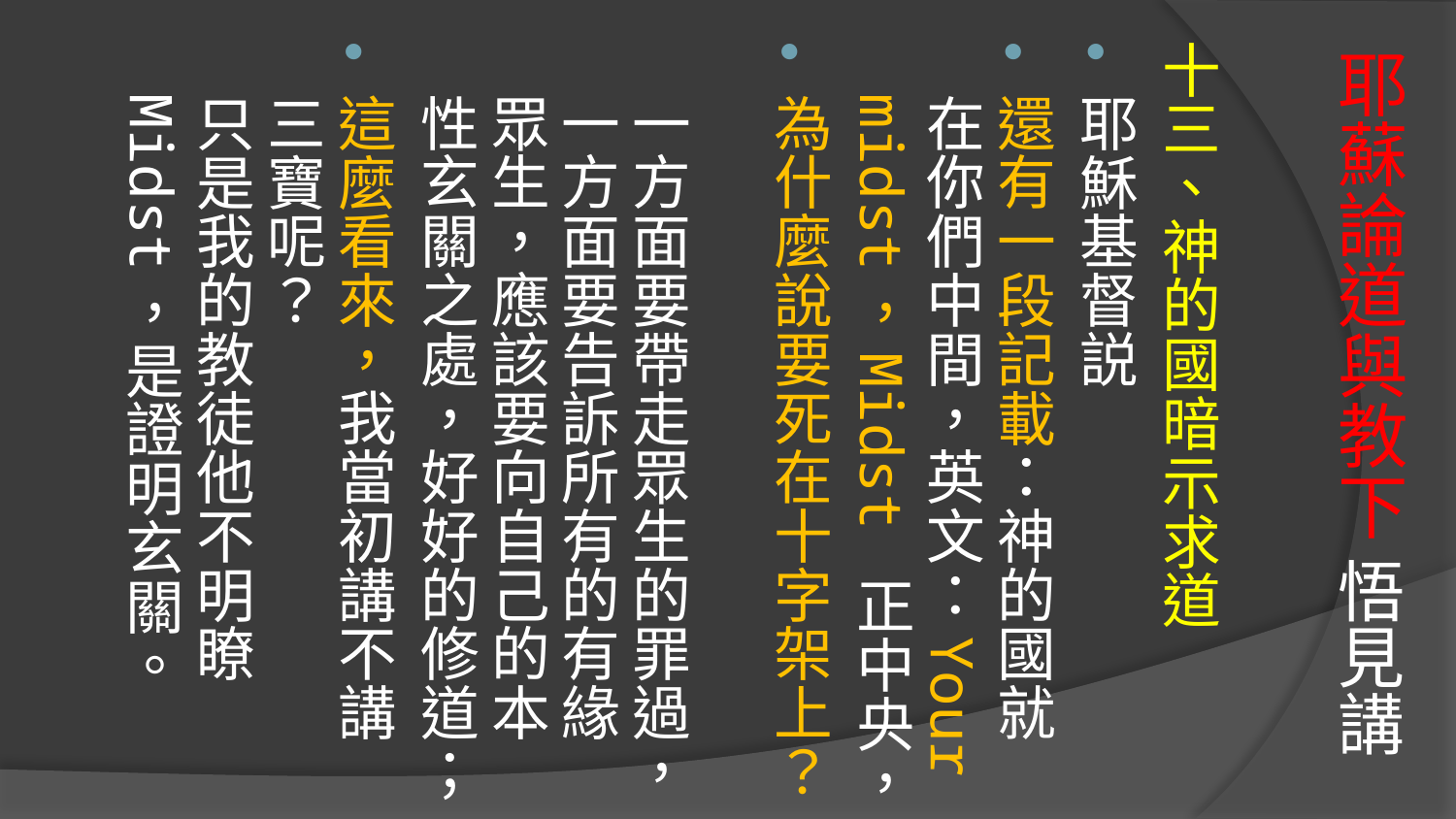

# 耶蘇論道與教下 悟見講
十三、神的國暗示求道
耶穌基督説
還有一段記載：神的國就在你們中間，英文：Your midst，Midst 正中央，
為什麼說要死在十字架上？
一方面要帶走眾生的罪過，一方面要告訴所有的有緣眾生，應該要向自己的本性玄關之處，好好的修道；
這麼看來，我當初講不講三寶呢？
只是我的教徒他不明瞭 Midst，是證明玄關。